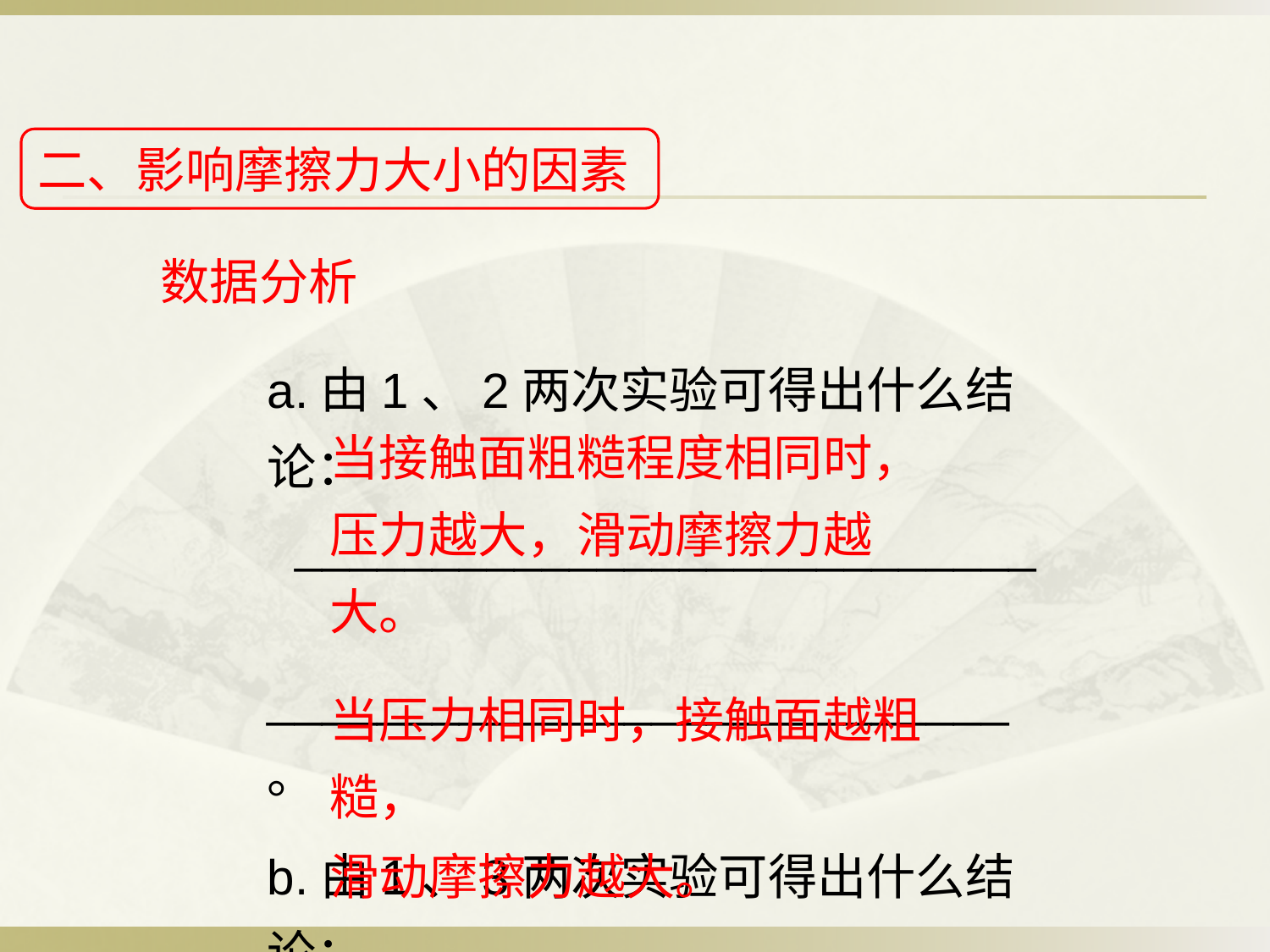

二、影响摩擦力大小的因素
数据分析
a.由1、2两次实验可得出什么结论：
  ___________________________
  ___________________________。
b.由1、3两次实验可得出什么结论：
   ___________________________
   ___________________________。
当接触面粗糙程度相同时，压力越大，滑动摩擦力越大。
当压力相同时，接触面越粗糙，
滑动摩擦力越大。